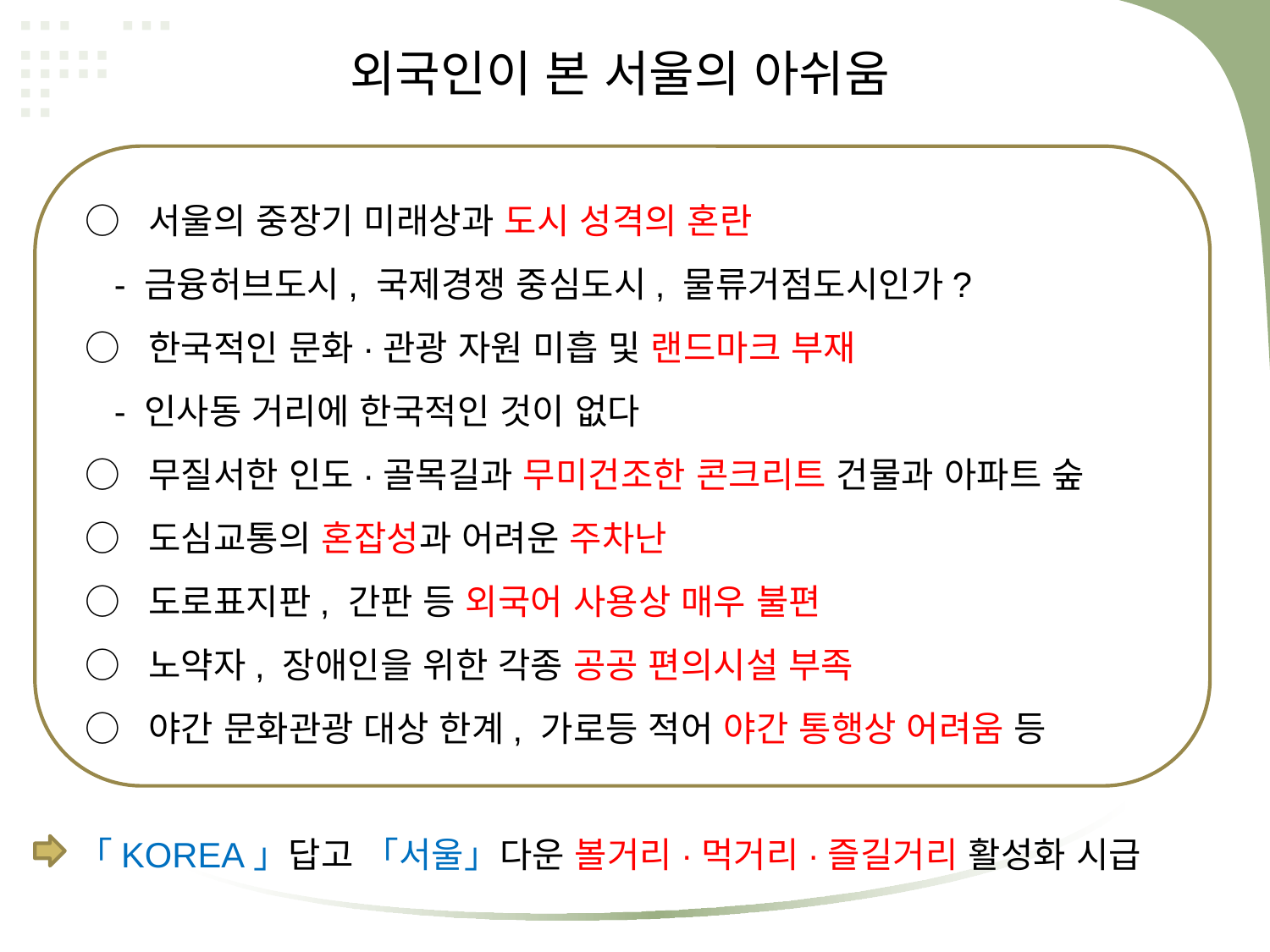

외국인이 본 서울의 아쉬움

○  서울의 중장기 미래상과 도시 성격의 혼란
   - 금융허브도시, 국제경쟁 중심도시, 물류거점도시인가?
○  한국적인 문화·관광 자원 미흡 및 랜드마크 부재
   - 인사동 거리에 한국적인 것이 없다
○  무질서한 인도·골목길과 무미건조한 콘크리트 건물과 아파트 숲
○  도심교통의 혼잡성과 어려운 주차난
○  도로표지판, 간판 등 외국어 사용상 매우 불편
○  노약자, 장애인을 위한 각종 공공 편의시설 부족
○  야간 문화관광 대상 한계, 가로등 적어 야간 통행상 어려움 등
「KOREA」답고 「서울」다운 볼거리·먹거리·즐길거리 활성화 시급